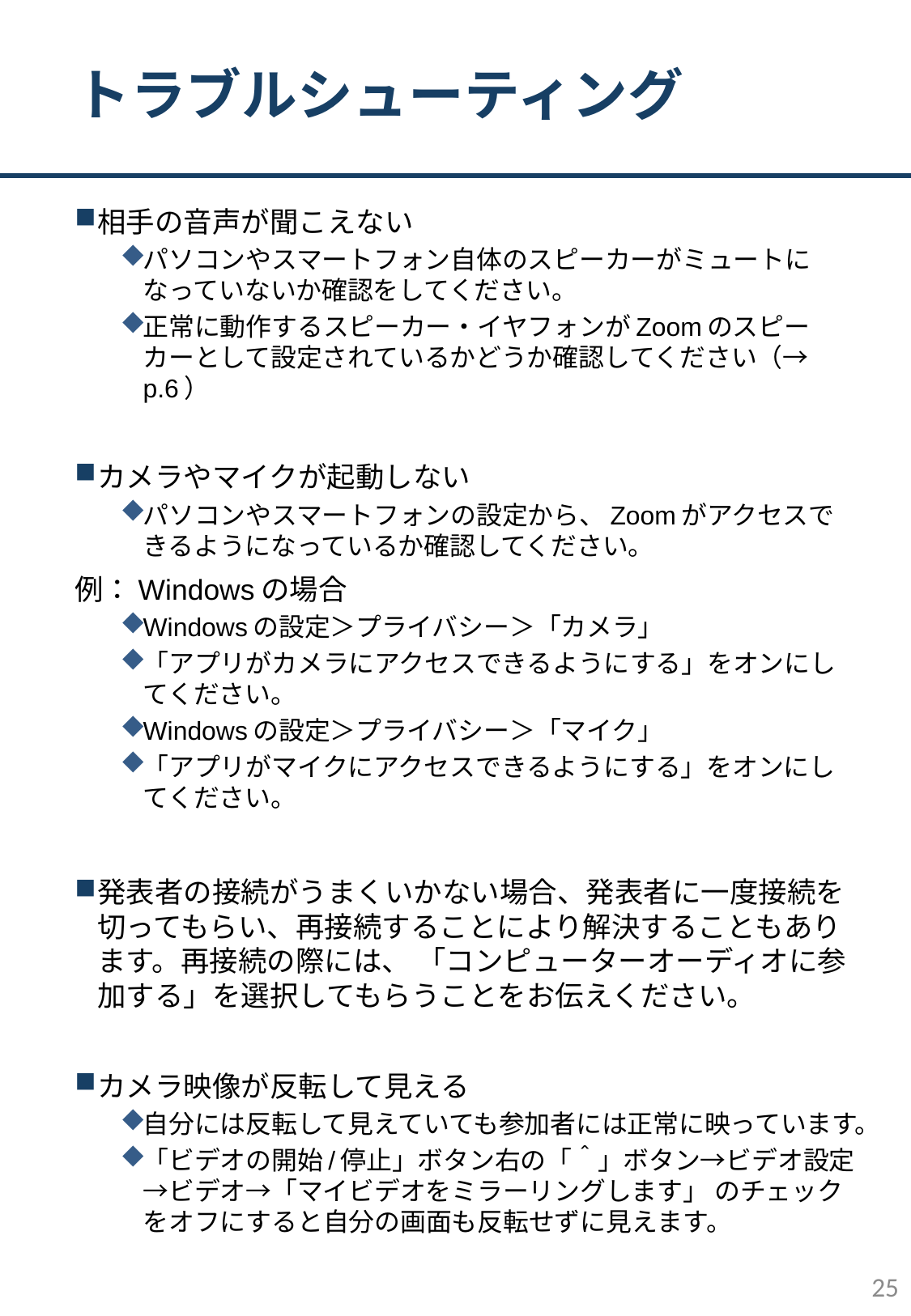

# トラブルシューティング
相手の音声が聞こえない
パソコンやスマートフォン自体のスピーカーがミュートになっていないか確認をしてください。
正常に動作するスピーカー・イヤフォンがZoomのスピーカーとして設定されているかどうか確認してください（→ p.6）

カメラやマイクが起動しない
パソコンやスマートフォンの設定から、Zoomがアクセスできるようになっているか確認してください。
例：Windowsの場合
Windowsの設定＞プライバシー＞「カメラ」
「アプリがカメラにアクセスできるようにする」をオンにしてください。
Windowsの設定＞プライバシー＞「マイク」
「アプリがマイクにアクセスできるようにする」をオンにしてください。

発表者の接続がうまくいかない場合、発表者に一度接続を切ってもらい、再接続することにより解決することもあります。再接続の際には、 「コンピューターオーディオに参加する」を選択してもらうことをお伝えください。

カメラ映像が反転して見える
自分には反転して見えていても参加者には正常に映っています。
「ビデオの開始/停止」ボタン右の「＾」ボタン→ビデオ設定→ビデオ→「マイビデオをミラーリングします」 のチェックをオフにすると自分の画面も反転せずに見えます。
25